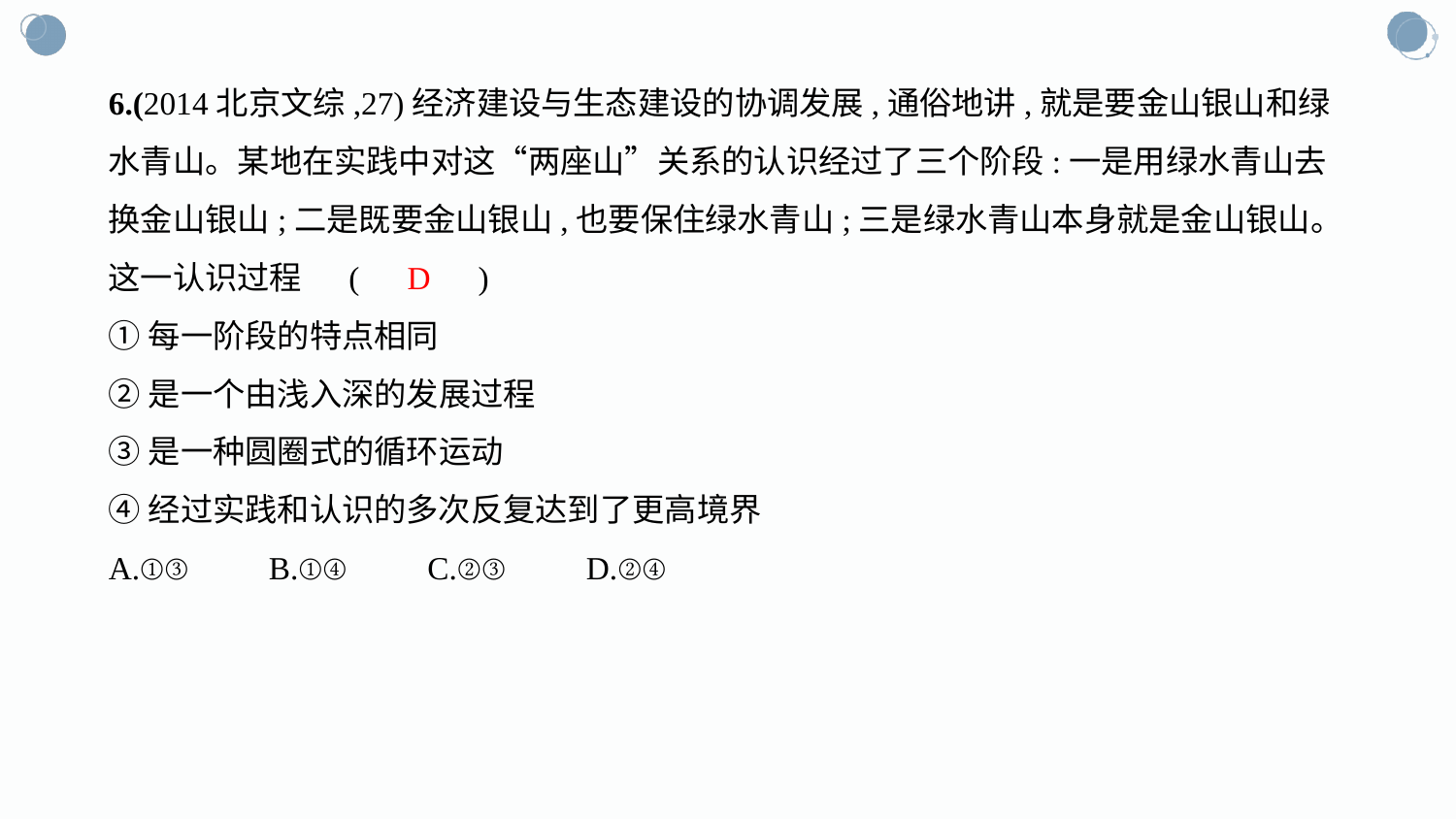

6.(2014北京文综,27)经济建设与生态建设的协调发展,通俗地讲,就是要金山银山和绿水青山。某地在实践中对这“两座山”关系的认识经过了三个阶段:一是用绿水青山去换金山银山;二是既要金山银山,也要保住绿水青山;三是绿水青山本身就是金山银山。这一认识过程 (　D　)
①每一阶段的特点相同
②是一个由浅入深的发展过程
③是一种圆圈式的循环运动
④经过实践和认识的多次反复达到了更高境界
A.①③　　B.①④　　C.②③　　D.②④